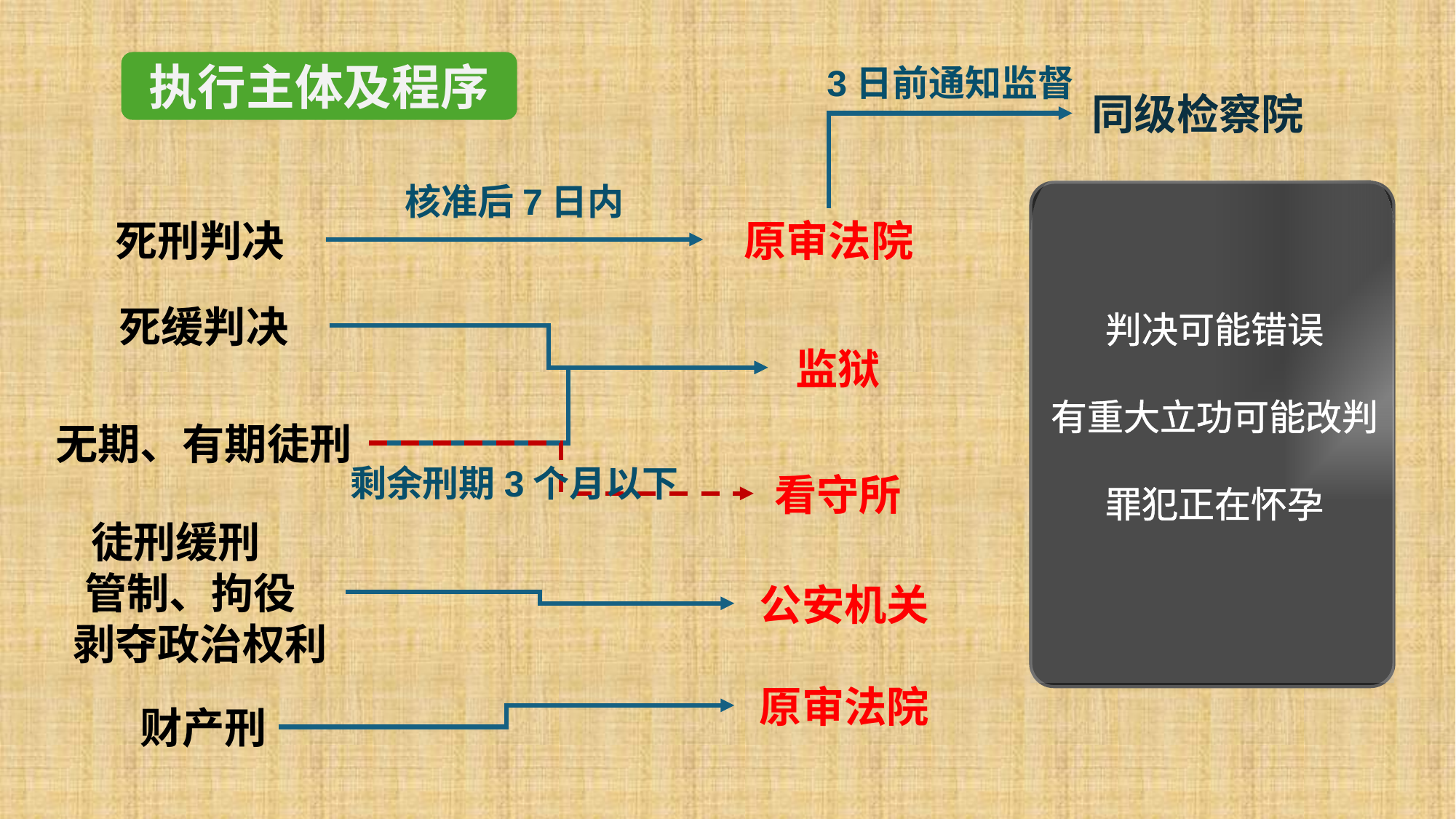

执行主体及程序
3日前通知监督
同级检察院
核准后7日内

判决可能错误

有重大立功可能改判

罪犯正在怀孕

死刑判决
原审法院
死缓判决
监狱
无期、有期徒刑
剩余刑期3个月以下
看守所
徒刑缓刑      管制、拘役   剥夺政治权利
公安机关
原审法院
财产刑